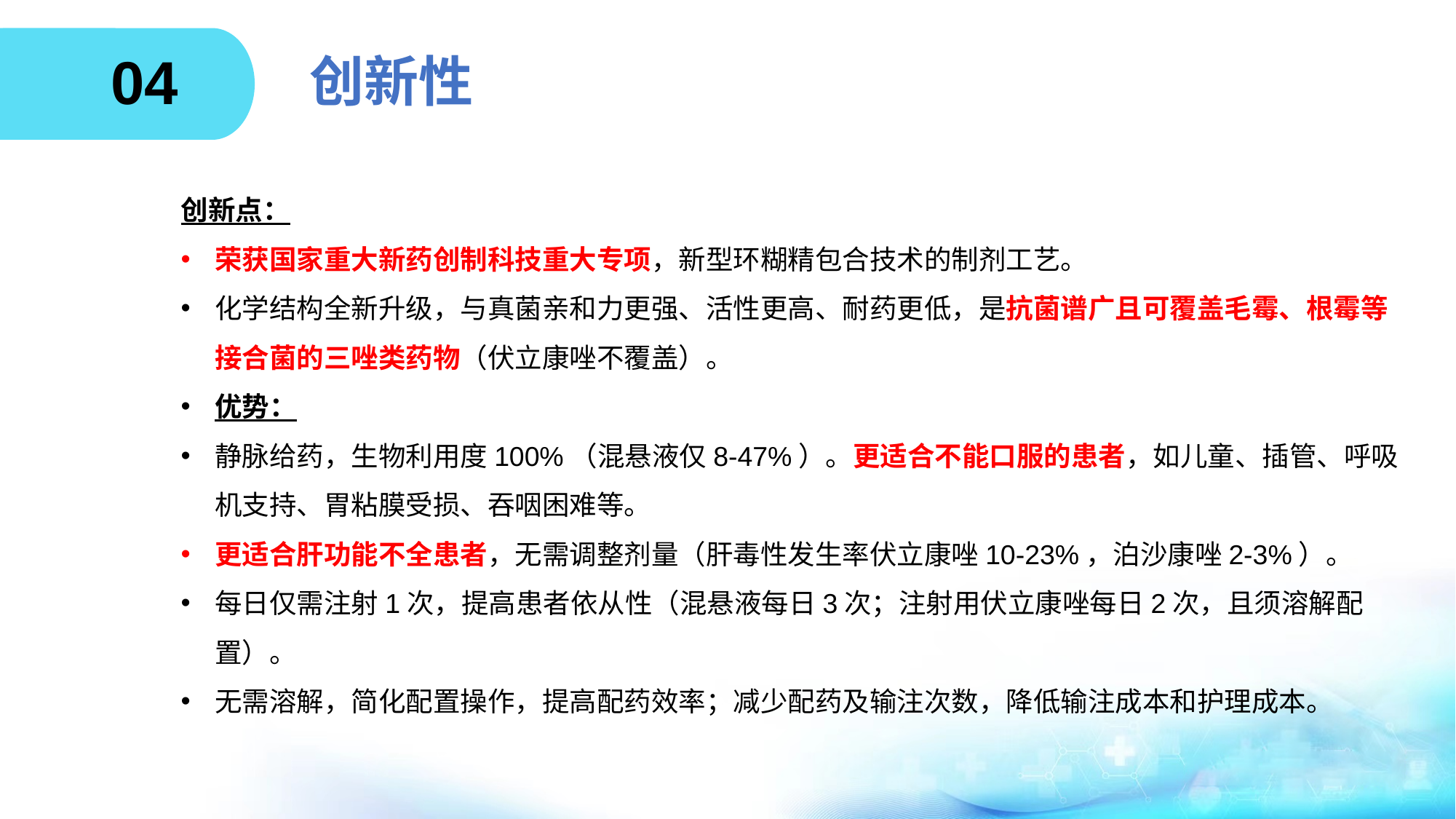

04
# 创新性
创新点：
荣获国家重大新药创制科技重大专项，新型环糊精包合技术的制剂工艺。
化学结构全新升级，与真菌亲和力更强、活性更高、耐药更低，是抗菌谱广且可覆盖毛霉、根霉等接合菌的三唑类药物（伏立康唑不覆盖）。
优势：
静脉给药，生物利用度100%（混悬液仅8-47%）。更适合不能口服的患者，如儿童、插管、呼吸机支持、胃粘膜受损、吞咽困难等。
更适合肝功能不全患者，无需调整剂量（肝毒性发生率伏立康唑10-23%，泊沙康唑2-3%）。
每日仅需注射1次，提高患者依从性（混悬液每日3次；注射用伏立康唑每日2次，且须溶解配置）。
无需溶解，简化配置操作，提高配药效率；减少配药及输注次数，降低输注成本和护理成本。